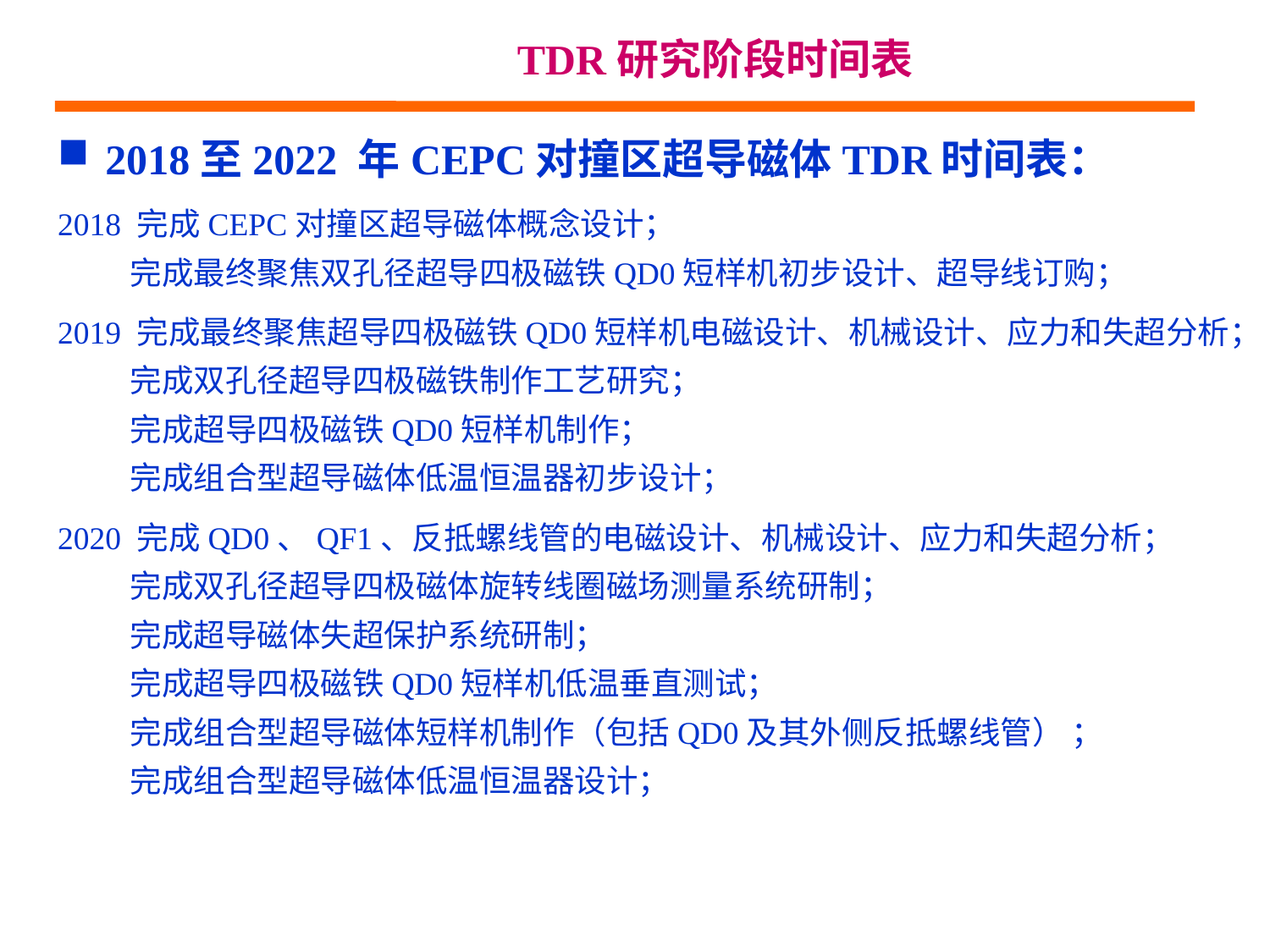

TDR研究阶段时间表

2018至2022 年CEPC对撞区超导磁体TDR时间表：
2018 完成CEPC对撞区超导磁体概念设计；
         完成最终聚焦双孔径超导四极磁铁QD0短样机初步设计、超导线订购；
2019 完成最终聚焦超导四极磁铁QD0短样机电磁设计、机械设计、应力和失超分析；
         完成双孔径超导四极磁铁制作工艺研究；
         完成超导四极磁铁QD0短样机制作；
         完成组合型超导磁体低温恒温器初步设计；
2020 完成QD0、QF1、反抵螺线管的电磁设计、机械设计、应力和失超分析；
         完成双孔径超导四极磁体旋转线圈磁场测量系统研制；
         完成超导磁体失超保护系统研制；
         完成超导四极磁铁QD0短样机低温垂直测试；
         完成组合型超导磁体短样机制作（包括QD0及其外侧反抵螺线管） ；
         完成组合型超导磁体低温恒温器设计；